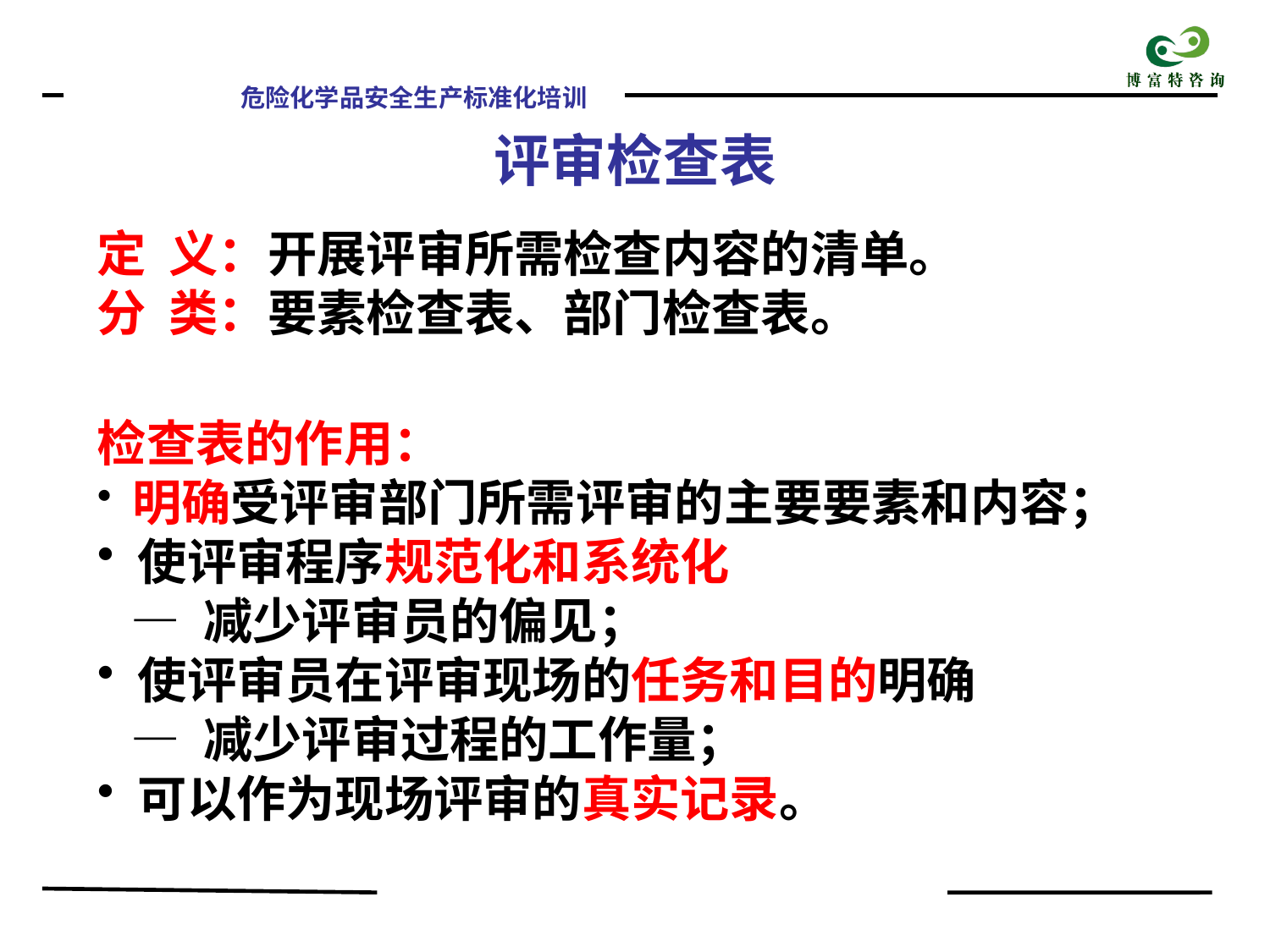

评审检查表
定  义：开展评审所需检查内容的清单。
分  类：要素检查表、部门检查表。
检查表的作用：
 明确受评审部门所需评审的主要要素和内容；
 使评审程序规范化和系统化
   — 减少评审员的偏见；
 使评审员在评审现场的任务和目的明确
   — 减少评审过程的工作量；
 可以作为现场评审的真实记录。